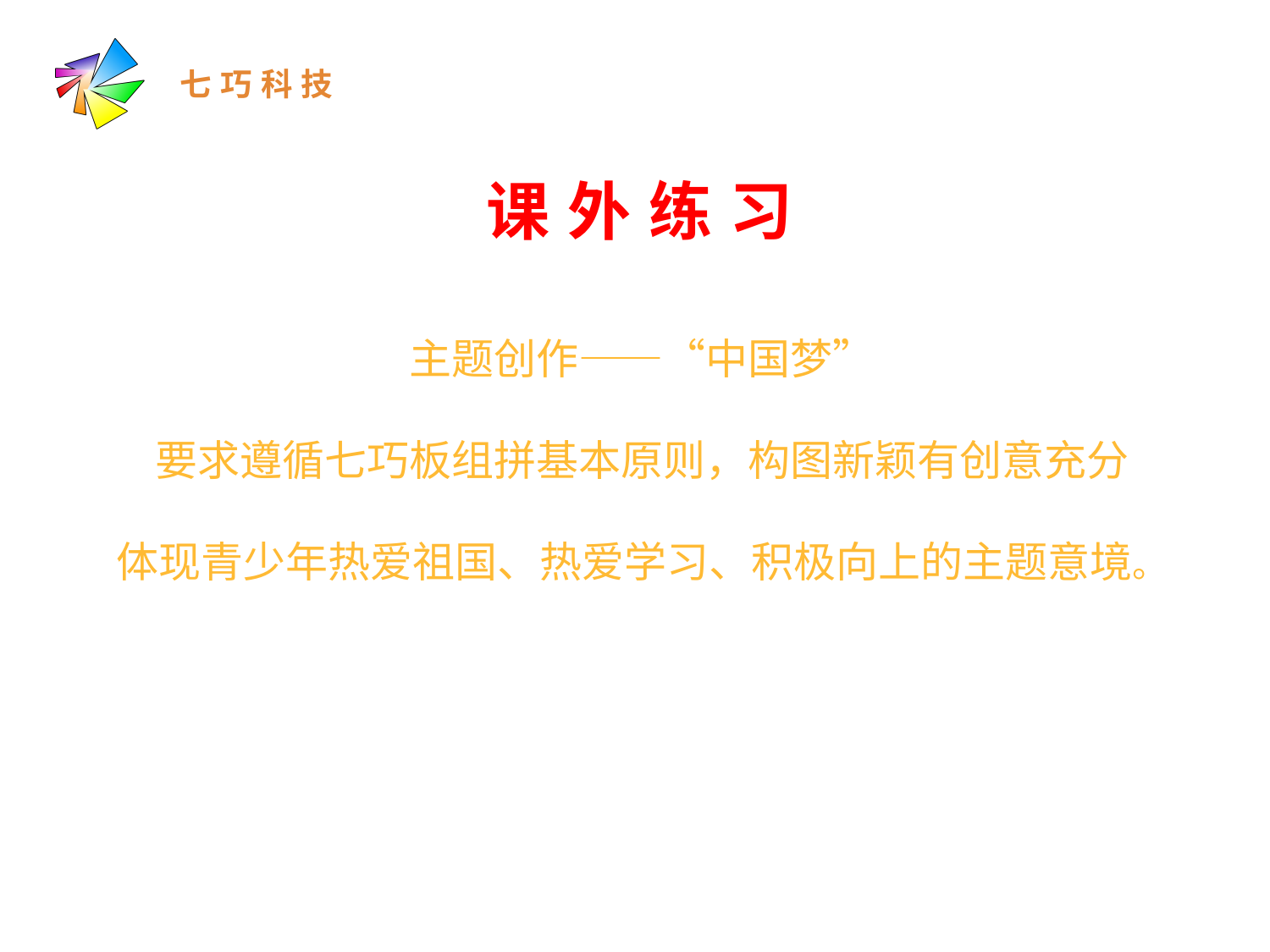

课外练习
主题创作——“中国梦”

要求遵循七巧板组拼基本原则，构图新颖有创意充分

体现青少年热爱祖国、热爱学习、积极向上的主题意境。